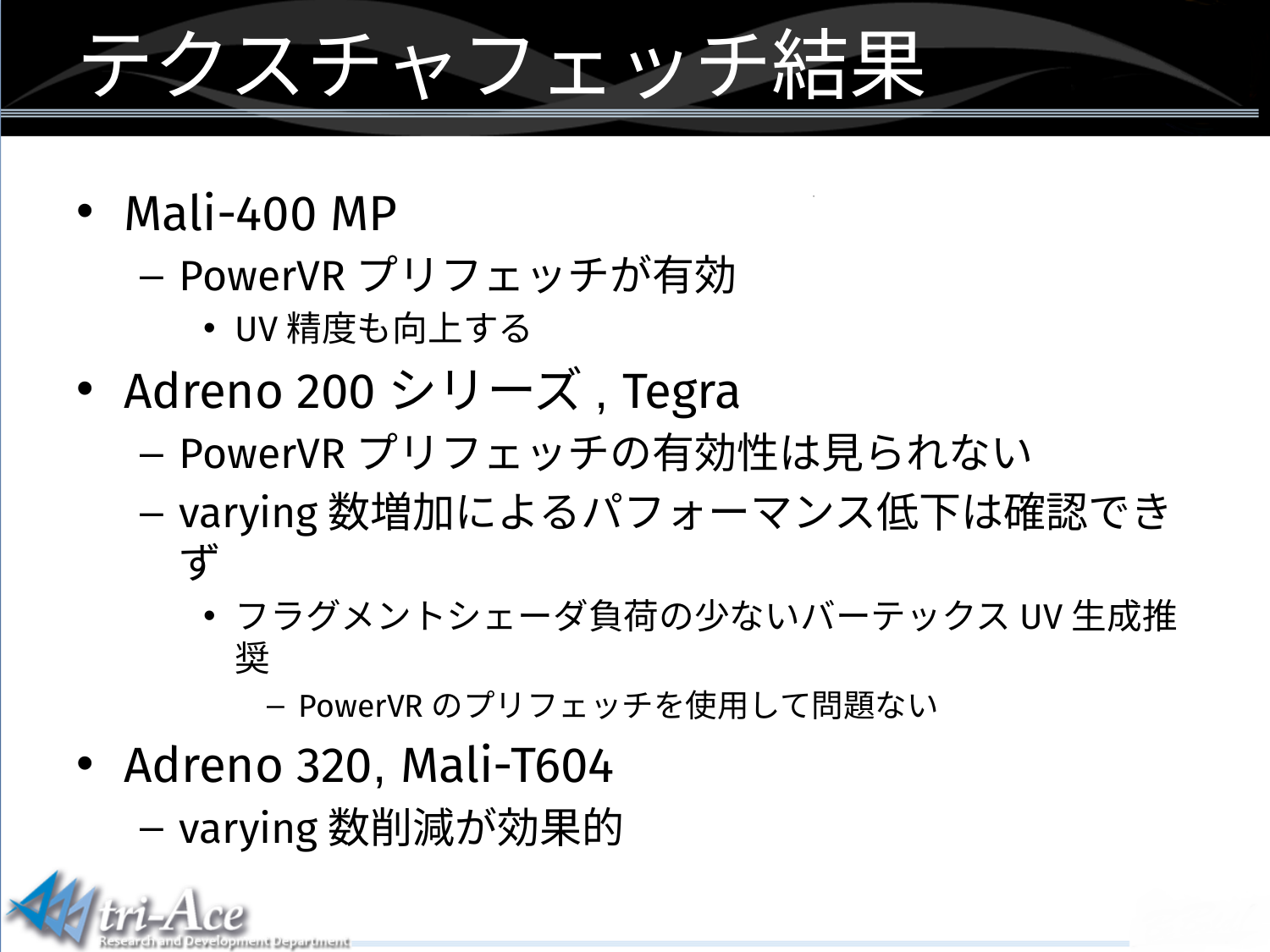

テクスチャフェッチ結果
Mali-400 MP
PowerVRプリフェッチが有効
UV精度も向上する
Adreno 200シリーズ, Tegra
PowerVRプリフェッチの有効性は見られない
varying数増加によるパフォーマンス低下は確認できず
フラグメントシェーダ負荷の少ないバーテックスUV生成推奨
PowerVRのプリフェッチを使用して問題ない
Adreno 320, Mali-T604
varying数削減が効果的